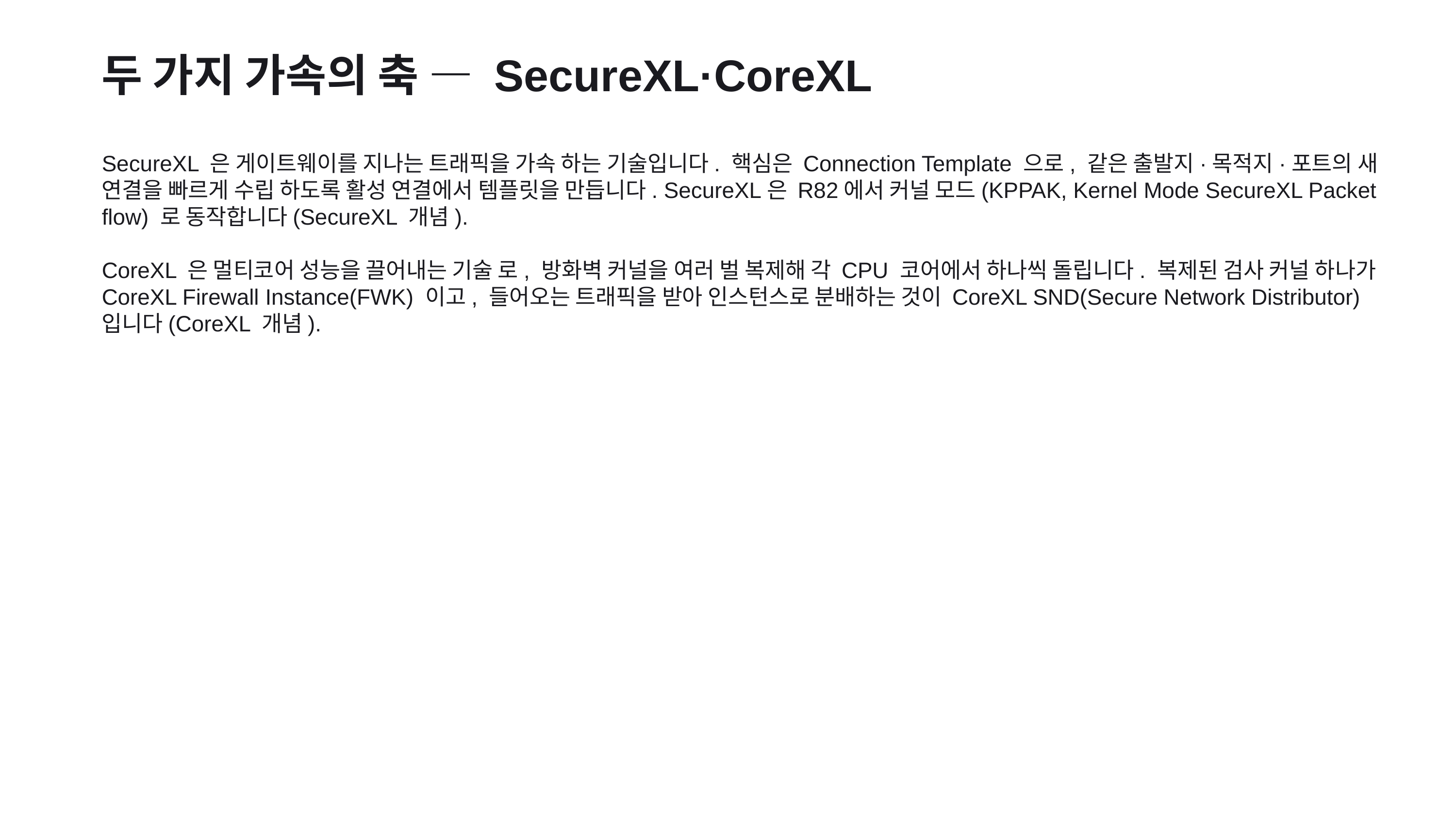

두 가지 가속의 축 — SecureXL·CoreXL
SecureXL 은 게이트웨이를 지나는 트래픽을 가속 하는 기술입니다. 핵심은 Connection Template 으로, 같은 출발지·목적지·포트의 새 연결을 빠르게 수립 하도록 활성 연결에서 템플릿을 만듭니다. SecureXL은 R82에서 커널 모드(KPPAK, Kernel Mode SecureXL Packet flow) 로 동작합니다(SecureXL 개념).

CoreXL 은 멀티코어 성능을 끌어내는 기술 로, 방화벽 커널을 여러 벌 복제해 각 CPU 코어에서 하나씩 돌립니다. 복제된 검사 커널 하나가 CoreXL Firewall Instance(FWK) 이고, 들어오는 트래픽을 받아 인스턴스로 분배하는 것이 CoreXL SND(Secure Network Distributor) 입니다(CoreXL 개념).